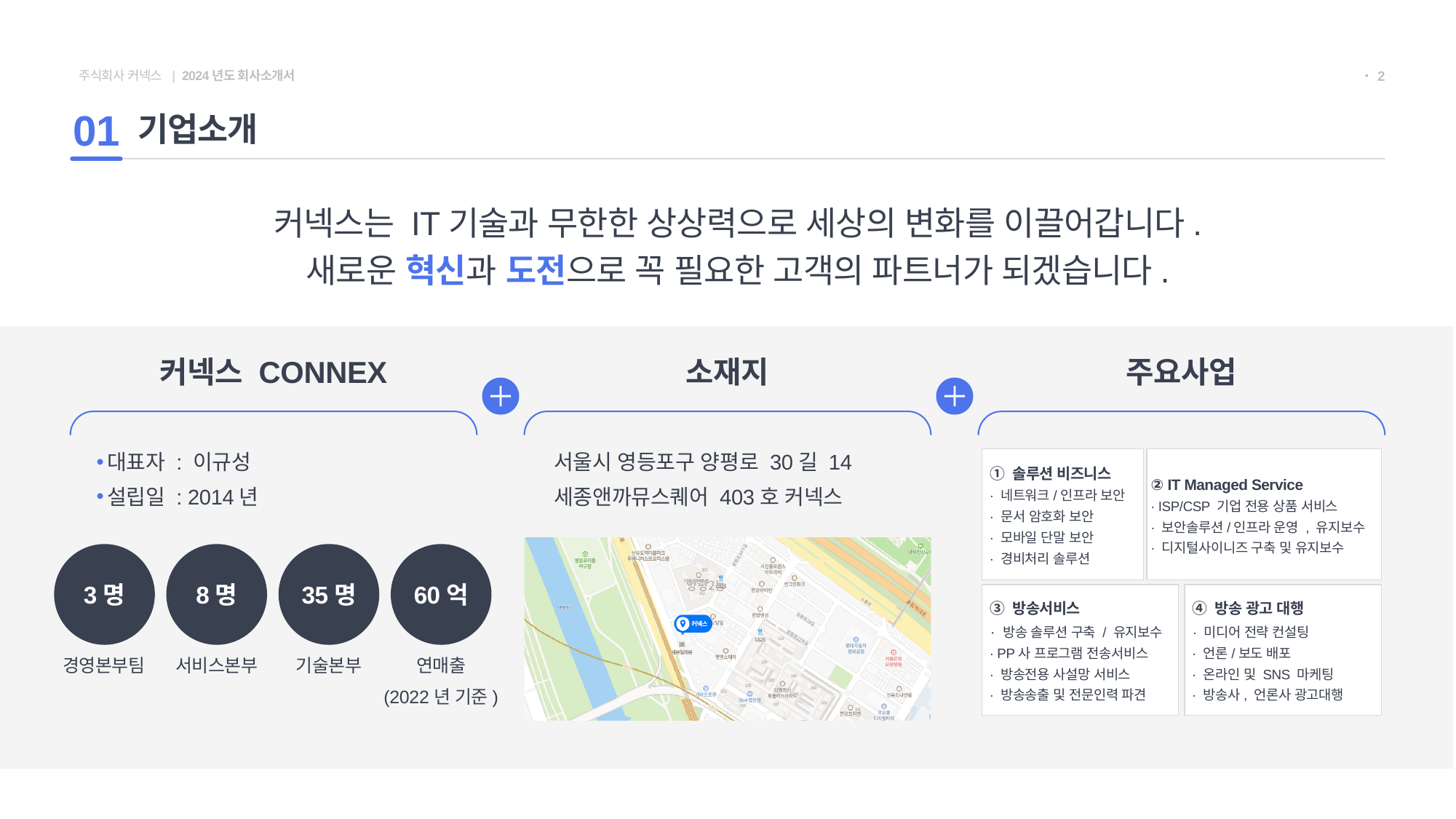

・2
기업소개
01
커넥스는 IT기술과 무한한 상상력으로 세상의 변화를 이끌어갑니다.
새로운 혁신과 도전으로 꼭 필요한 고객의 파트너가 되겠습니다.

커넥스 CONNEX
소재지
주요사업

대표자 : 이규성
설립일 : 2014년
  ① 솔루션 비즈니스
  · 네트워크/인프라 보안
  · 문서 암호화 보안
  · 모바일 단말 보안
  · 경비처리 솔루션
 ② IT Managed Service
 · ISP/CSP 기업 전용 상품 서비스
 · 보안솔루션/인프라 운영 , 유지보수
 · 디지털사이니즈 구축 및 유지보수
  ③ 방송서비스
  · 방송 솔루션 구축 / 유지보수
  · PP사 프로그램 전송서비스
  · 방송전용 사설망 서비스
  · 방송송출 및 전문인력 파견
  ④ 방송 광고 대행
  · 미디어 전략 컨설팅
  · 언론/보도 배포
  · 온라인 및 SNS 마케팅
  · 방송사, 언론사 광고대행
서울시 영등포구 양평로 30길 14
세종앤까뮤스퀘어 403호 커넥스

3명
8명
35명
60억
경영본부팀
서비스본부
기술본부
연매출
(2022년 기준)